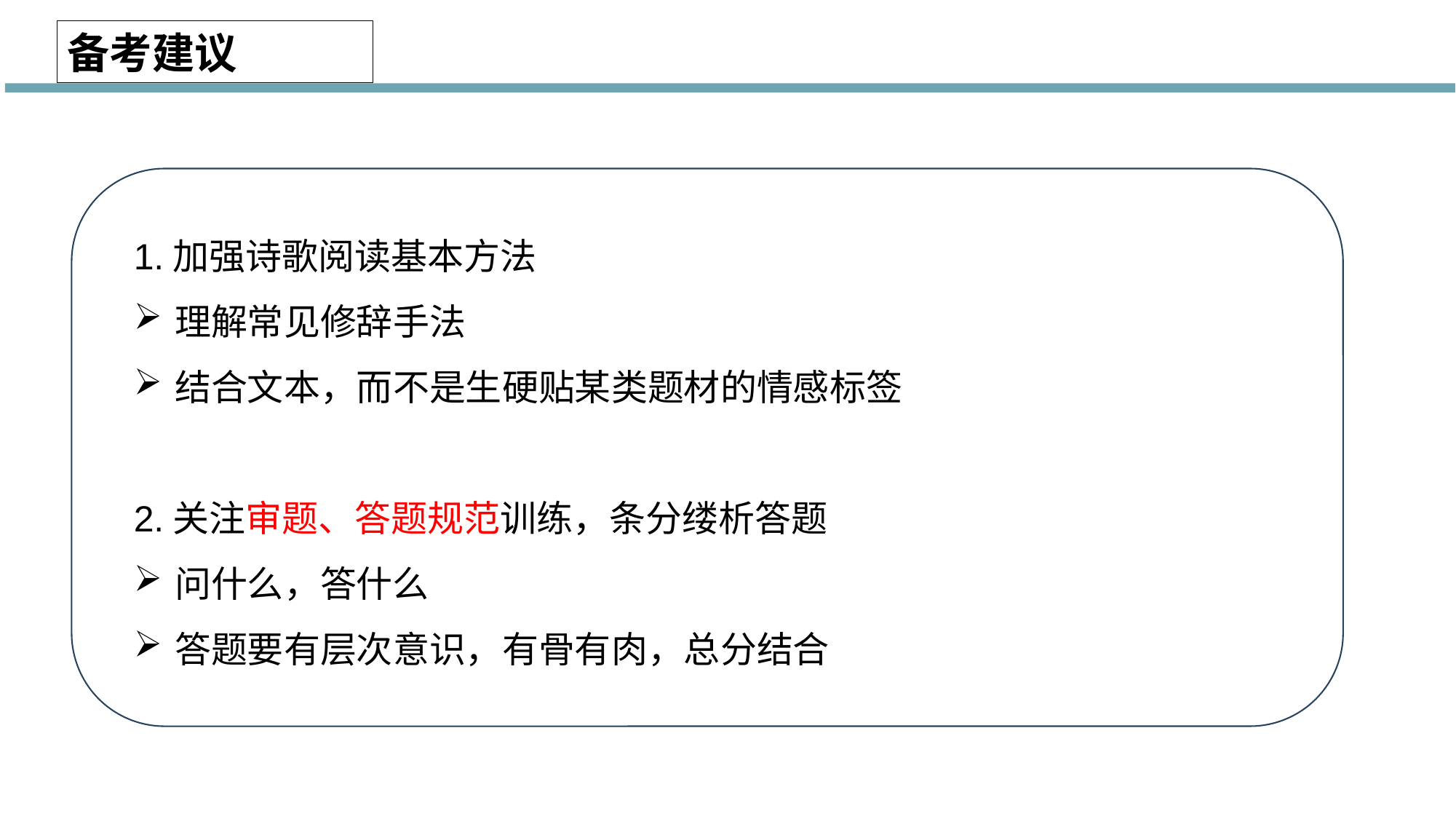

备考建议

1.加强诗歌阅读基本方法
理解常见修辞手法
结合文本，而不是生硬贴某类题材的情感标签

2.关注审题、答题规范训练，条分缕析答题
问什么，答什么
答题要有层次意识，有骨有肉，总分结合